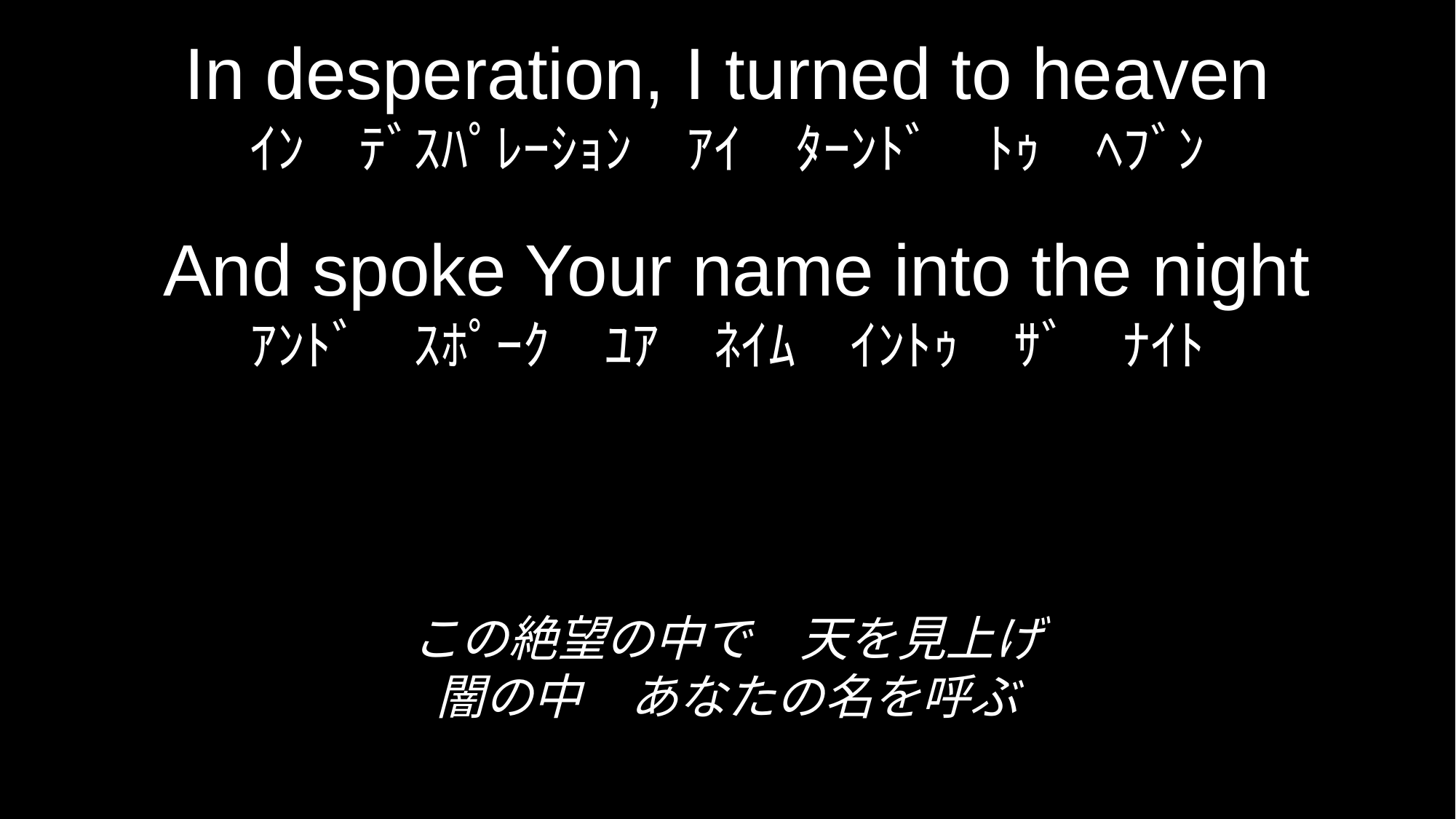

In desperation, I turned to heaven
ｲﾝ　ﾃﾞｽﾊﾟﾚｰｼｮﾝ　ｱｲ　ﾀｰﾝﾄﾞ　ﾄｩ　ﾍﾌﾞﾝ

 And spoke Your name into the night
ｱﾝﾄﾞ　ｽﾎﾟｰｸ　ﾕｱ　ﾈｲﾑ　ｲﾝﾄｩ　ｻﾞ　ﾅｲﾄ

この絶望の中で　天を見上げ
闇の中　あなたの名を呼ぶ